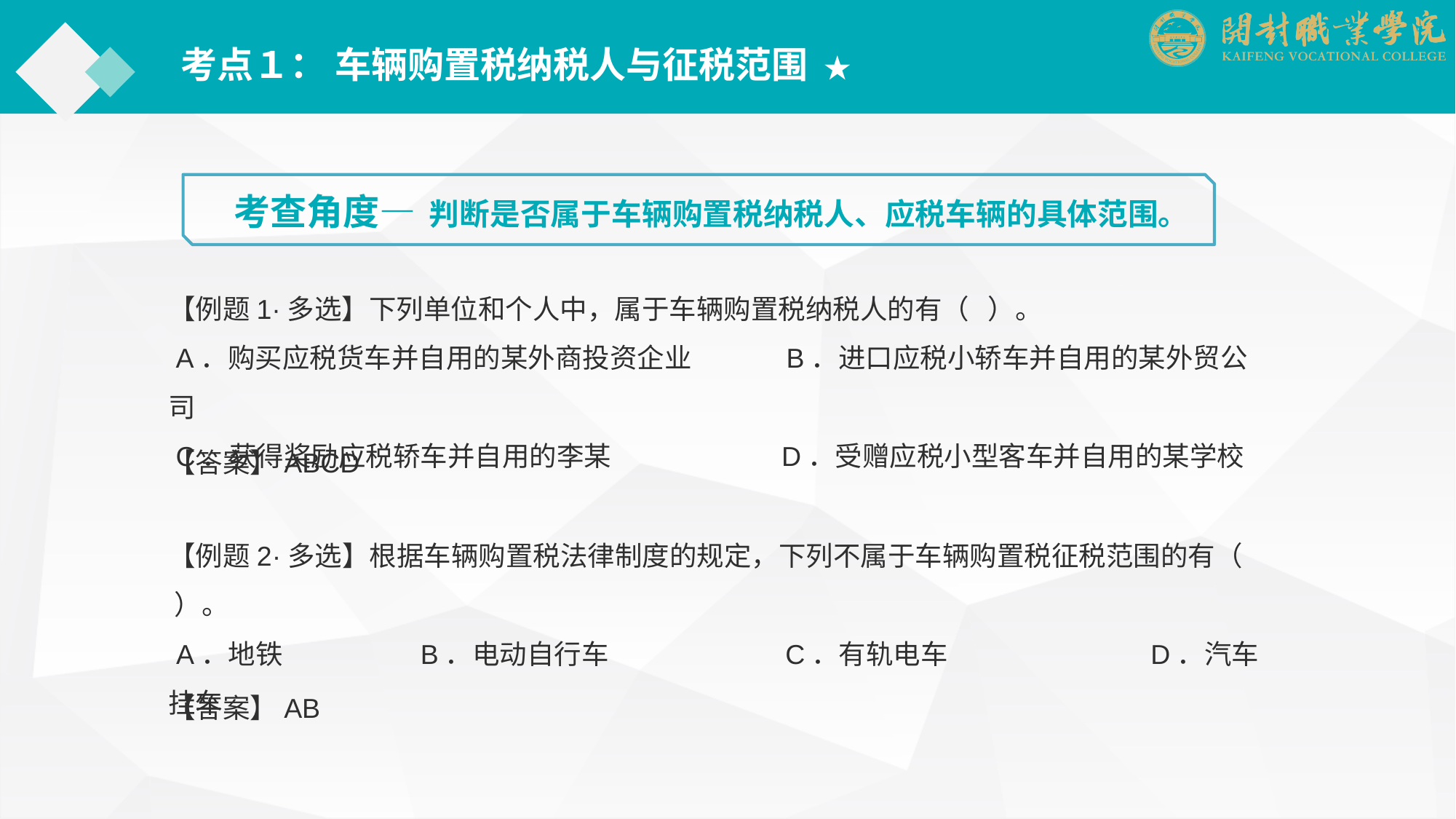

考点１： 车辆购置税纳税人与征税范围  ★

考查角度—  判断是否属于车辆购置税纳税人、应税车辆的具体范围。
【例题1·多选】下列单位和个人中，属于车辆购置税纳税人的有（   ）。
 A．购买应税货车并自用的某外商投资企业 　　　B．进口应税小轿车并自用的某外贸公司
 C．获得奖励应税轿车并自用的李某　　　　　　D．受赠应税小型客车并自用的某学校
【答案】ABCD
【例题2·多选】根据车辆购置税法律制度的规定，下列不属于车辆购置税征税范围的有（   ）。
 A．地铁	　B．电动自行车 　　　　　　C．有轨电车		D．汽车挂车
【答案】AB